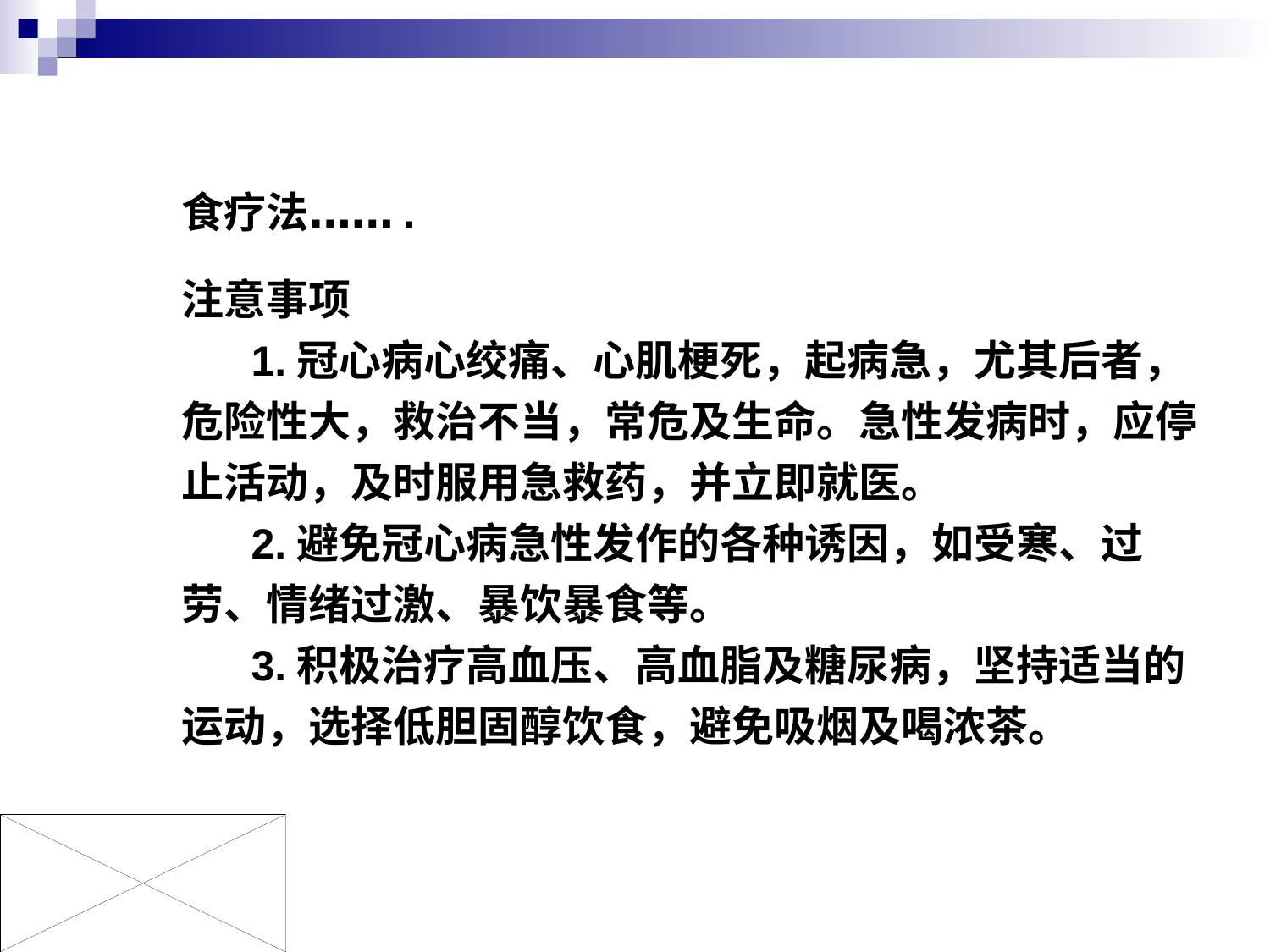

食疗法…….
注意事项
    1.冠心病心绞痛、心肌梗死，起病急，尤其后者，危险性大，救治不当，常危及生命。急性发病时，应停止活动，及时服用急救药，并立即就医。
    2.避免冠心病急性发作的各种诱因，如受寒、过劳、情绪过激、暴饮暴食等。
    3.积极治疗高血压、高血脂及糖尿病，坚持适当的运动，选择低胆固醇饮食，避免吸烟及喝浓茶。